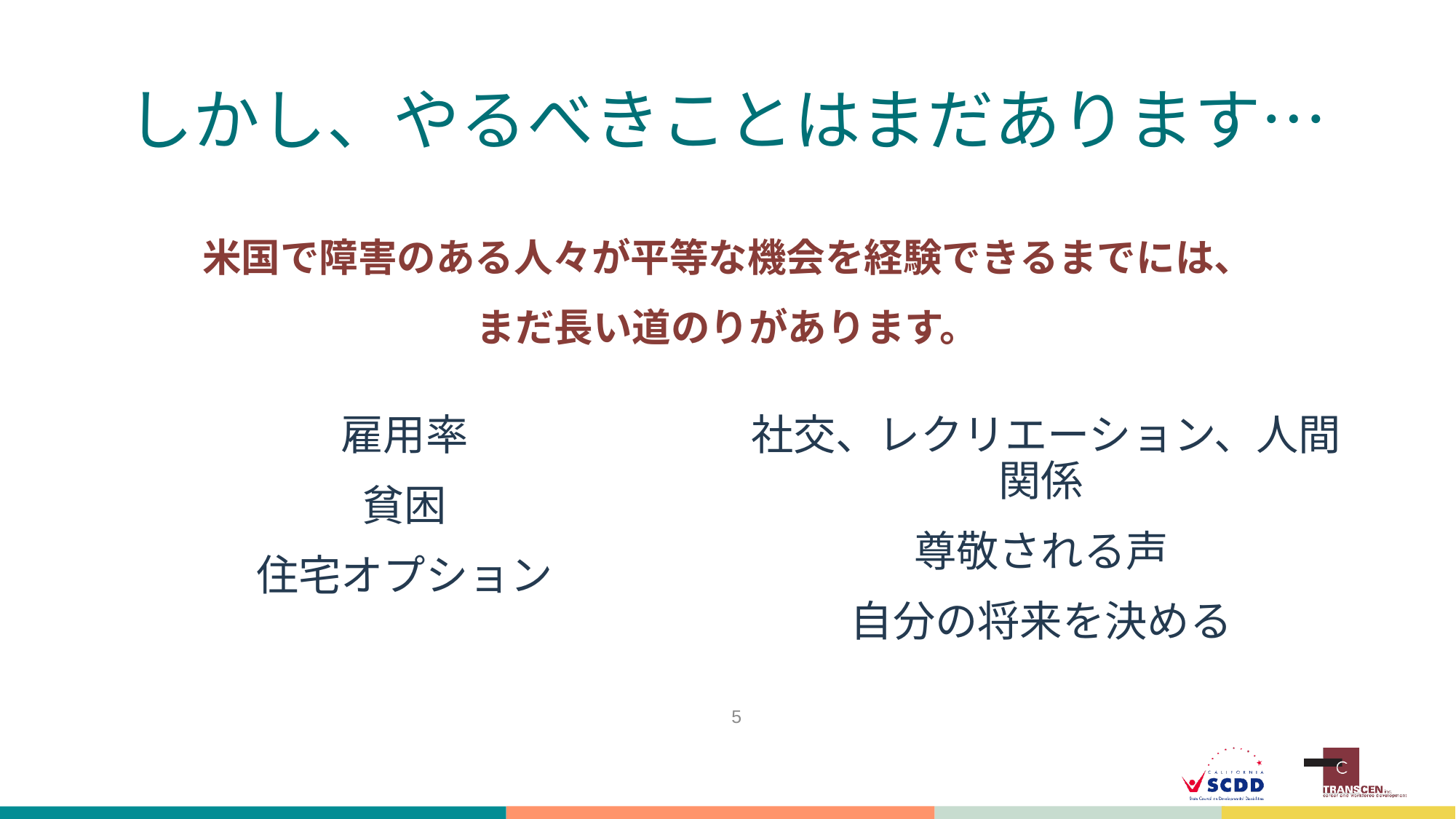

# しかし、やるべきことはまだあります…
米国で障害のある人々が平等な機会を経験できるまでには、
まだ長い道のりがあります。
雇用率
貧困
住宅オプション
社交、レクリエーション、人間関係
尊敬される声
自分の将来を決める
5